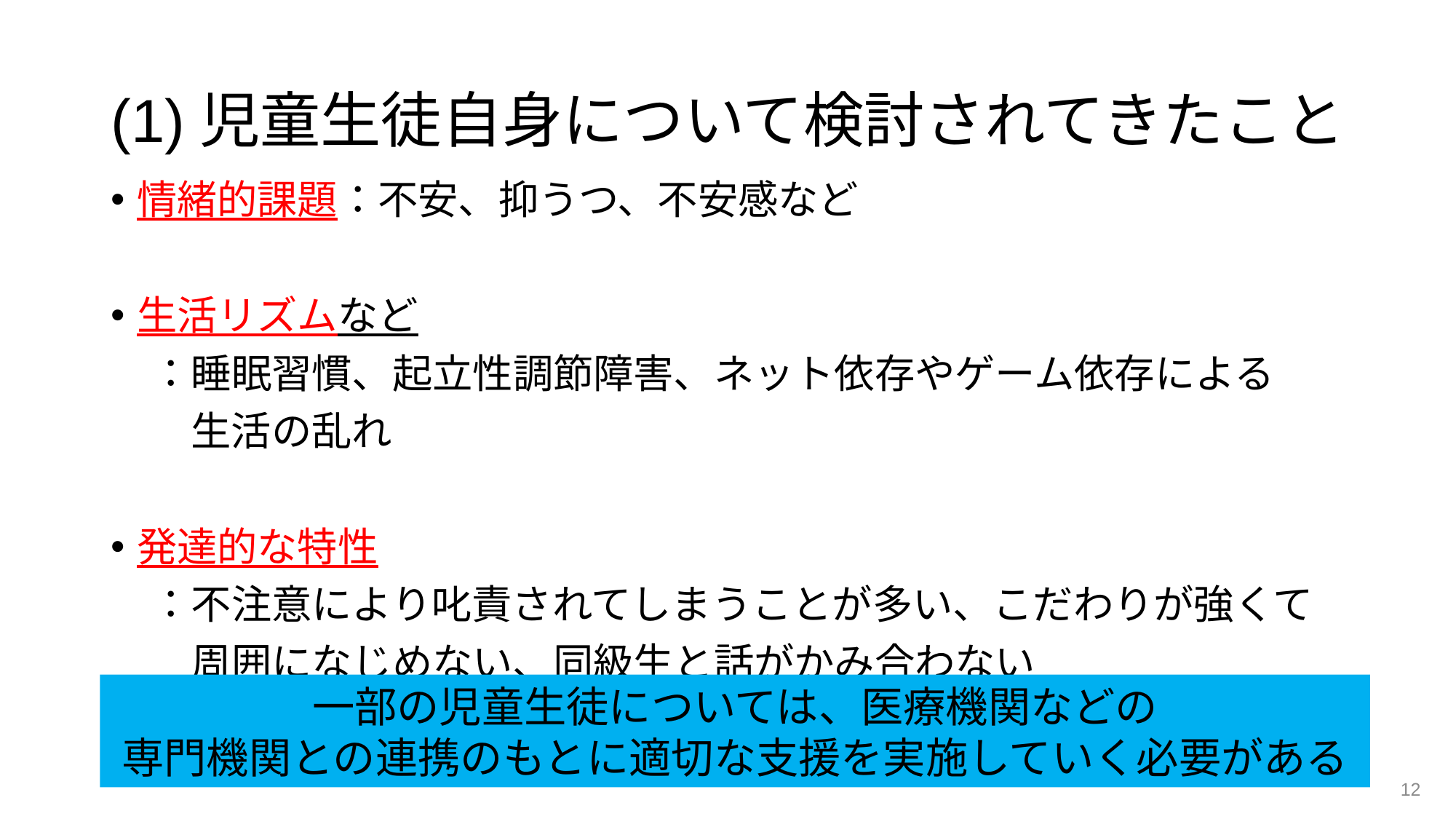

# (1)児童生徒自身について検討されてきたこと
情緒的課題：不安、抑うつ、不安感など

生活リズムなど
　：睡眠習慣、起立性調節障害、ネット依存やゲーム依存による
　　生活の乱れ

発達的な特性
　：不注意により叱責されてしまうことが多い、こだわりが強くて
　　周囲になじめない、同級生と話がかみ合わない

一部の児童生徒については、医療機関などの
専門機関との連携のもとに適切な支援を実施していく必要がある
12